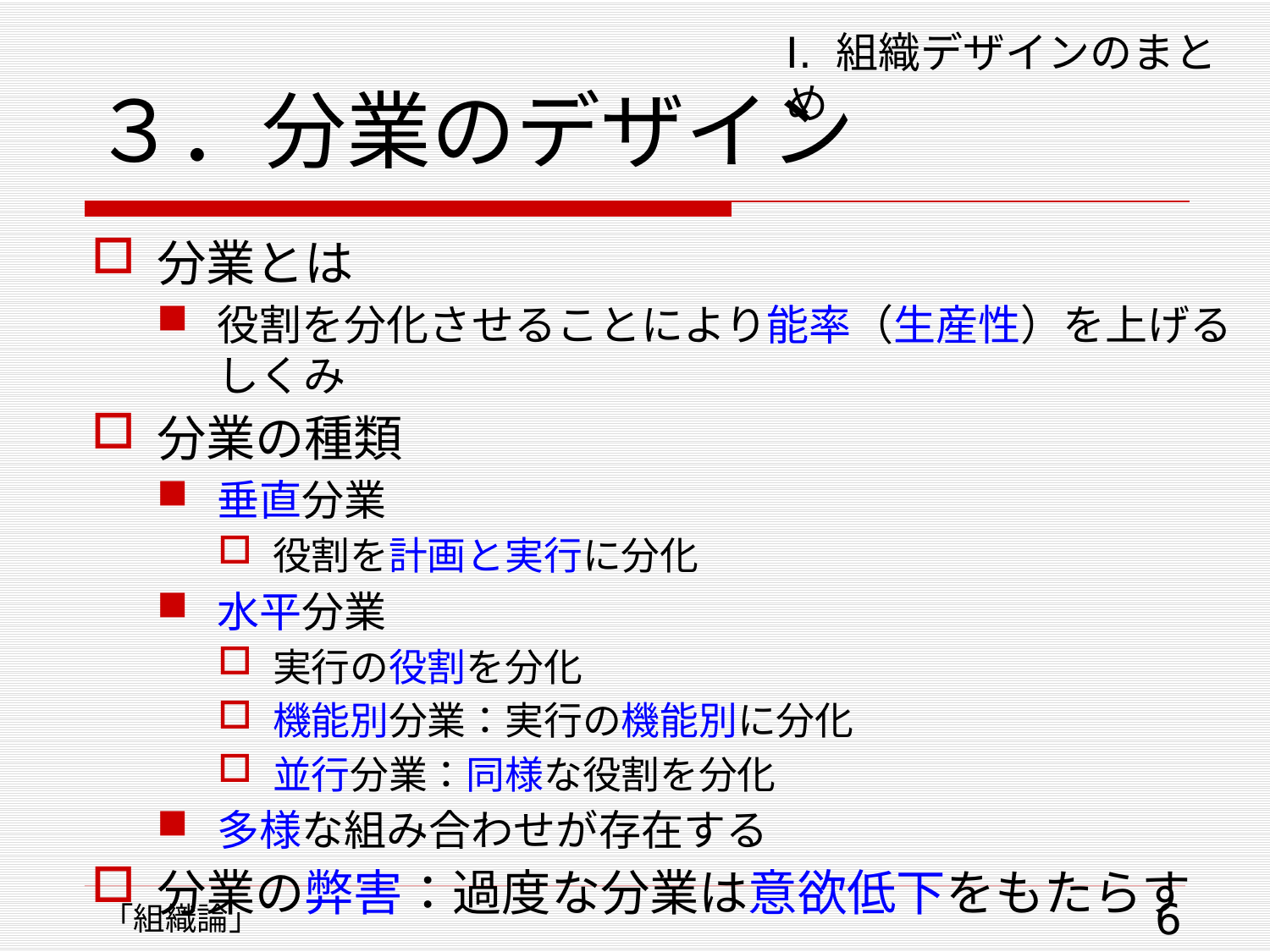

# ３．分業のデザイン
I. 組織デザインのまとめ
分業とは
役割を分化させることにより能率（生産性）を上げるしくみ
分業の種類
垂直分業
役割を計画と実行に分化
水平分業
実行の役割を分化
機能別分業：実行の機能別に分化
並行分業：同様な役割を分化
多様な組み合わせが存在する
分業の弊害：過度な分業は意欲低下をもたらす
6
「組織論」